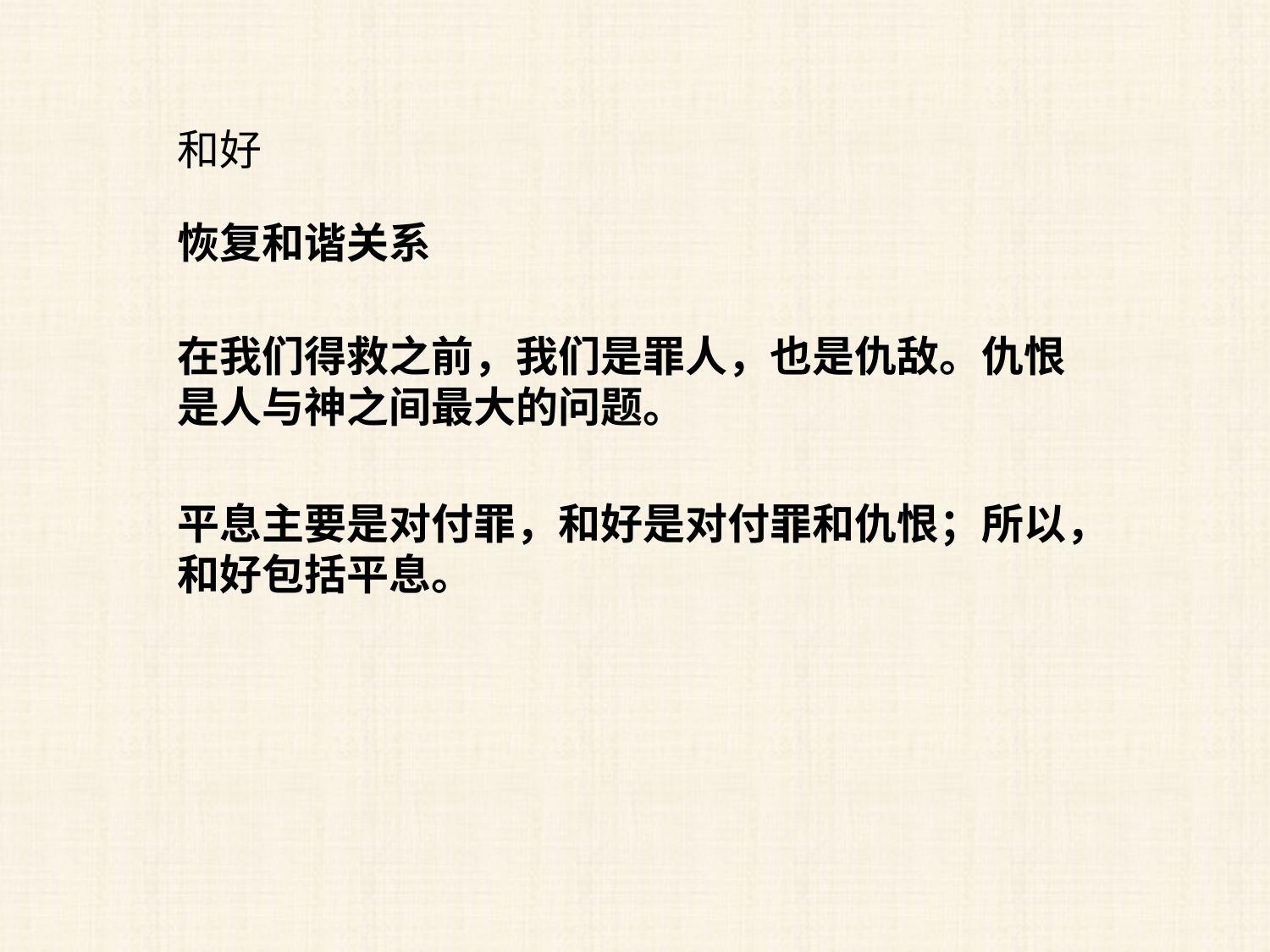

和好
恢复和谐关系
在我们得救之前，我们是罪人，也是仇敌。仇恨是人与神之间最大的问题。
平息主要是对付罪，和好是对付罪和仇恨；所以，和好包括平息。